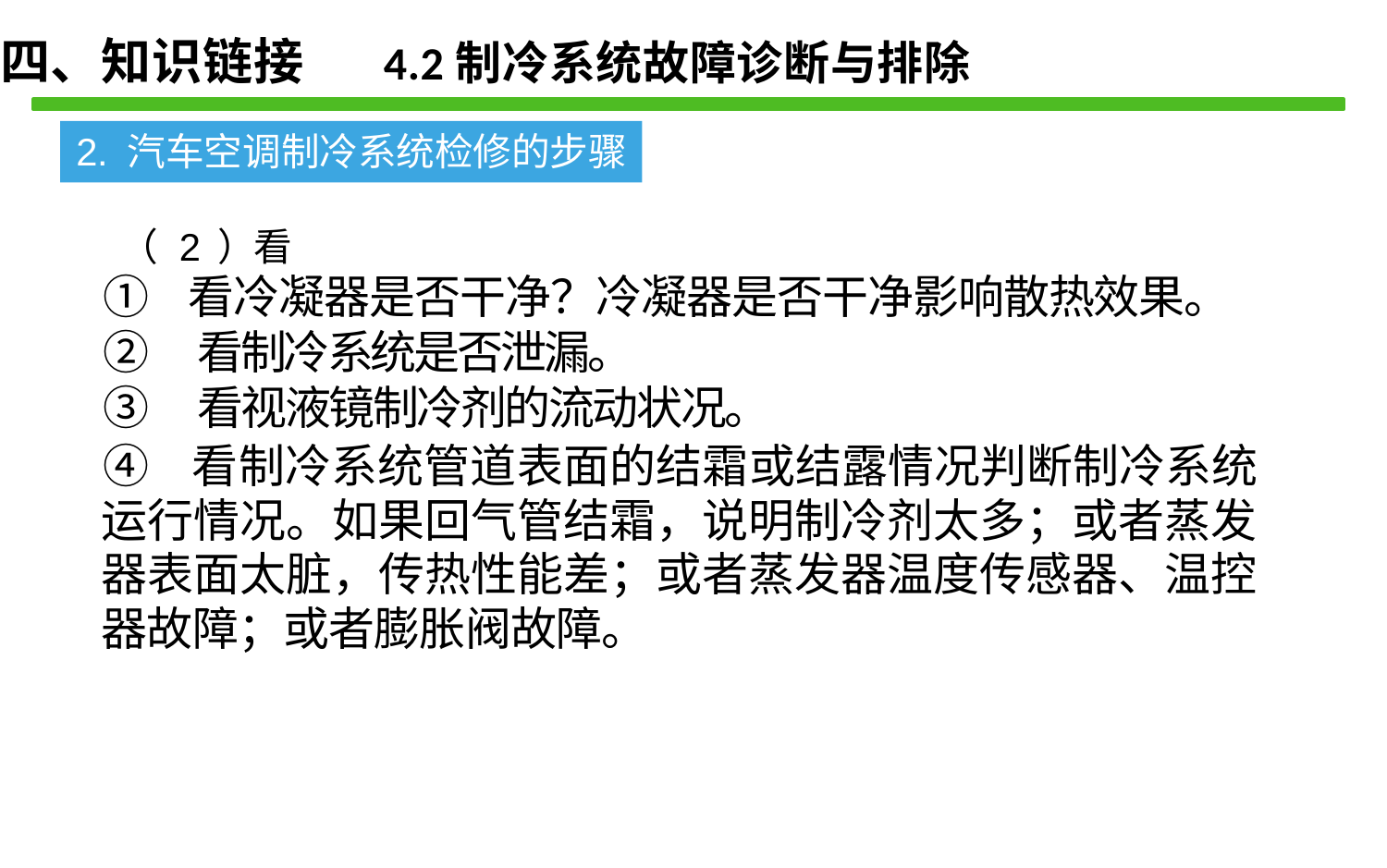

四、知识链接     4.2制冷系统故障诊断与排除

2. 汽车空调制冷系统检修的步骤

（ 2 ）看
①   看冷凝器是否干净？冷凝器是否干净影响散热效果。
②   看制冷系统是否泄漏。
③   看视液镜制冷剂的流动状况。
④   看制冷系统管道表面的结霜或结露情况判断制冷系统 运行情况。如果回气管结霜，说明制冷剂太多；或者蒸发 器表面太脏，传热性能差；或者蒸发器温度传感器、温控 器故障；或者膨胀阀故障。